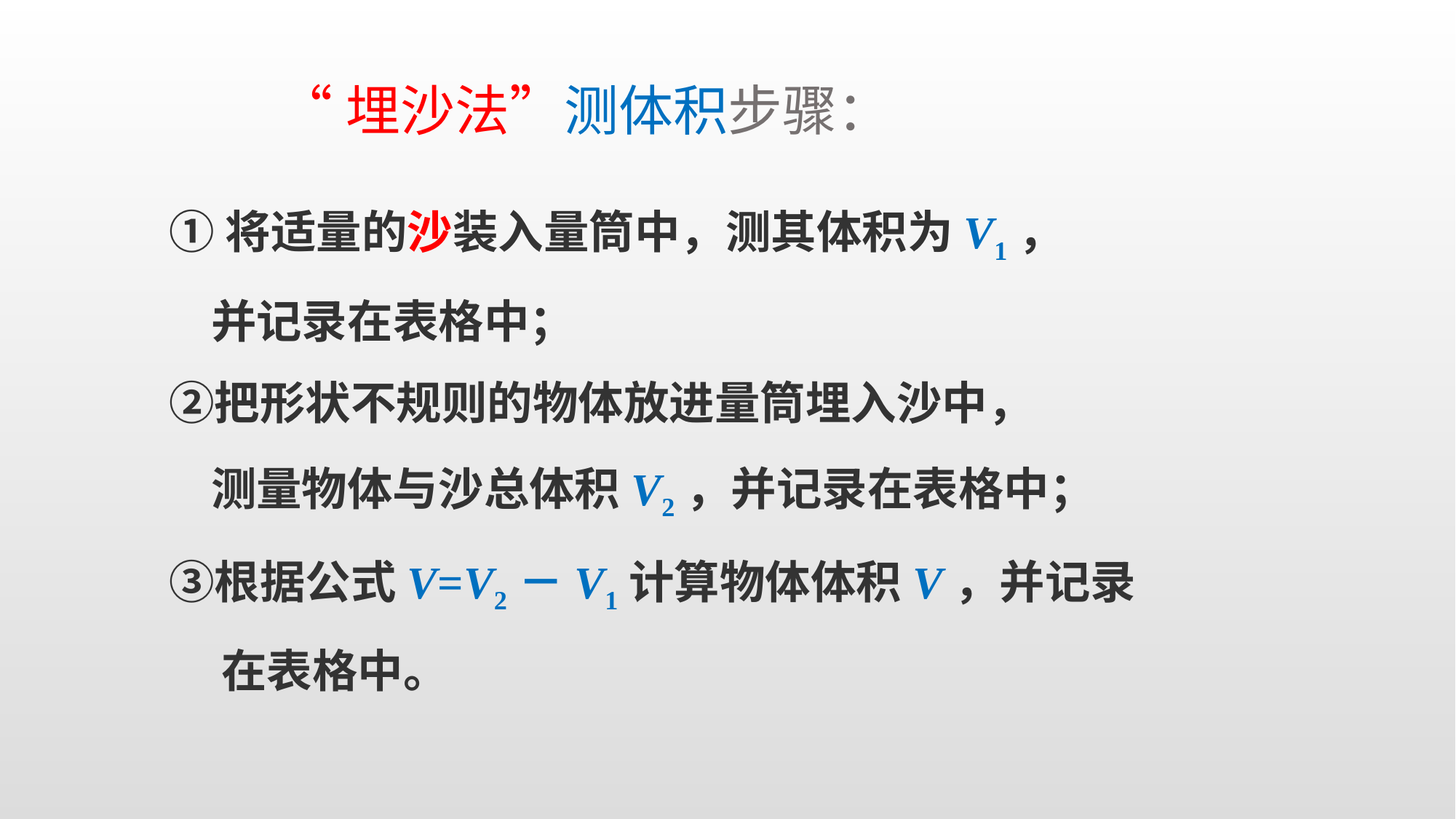

“埋沙法”测体积步骤：
①将适量的沙装入量筒中，测其体积为V1，
   并记录在表格中； 
②把形状不规则的物体放进量筒埋入沙中，
   测量物体与沙总体积V2，并记录在表格中；
③根据公式V=V2－V1计算物体体积V，并记录
    在表格中。